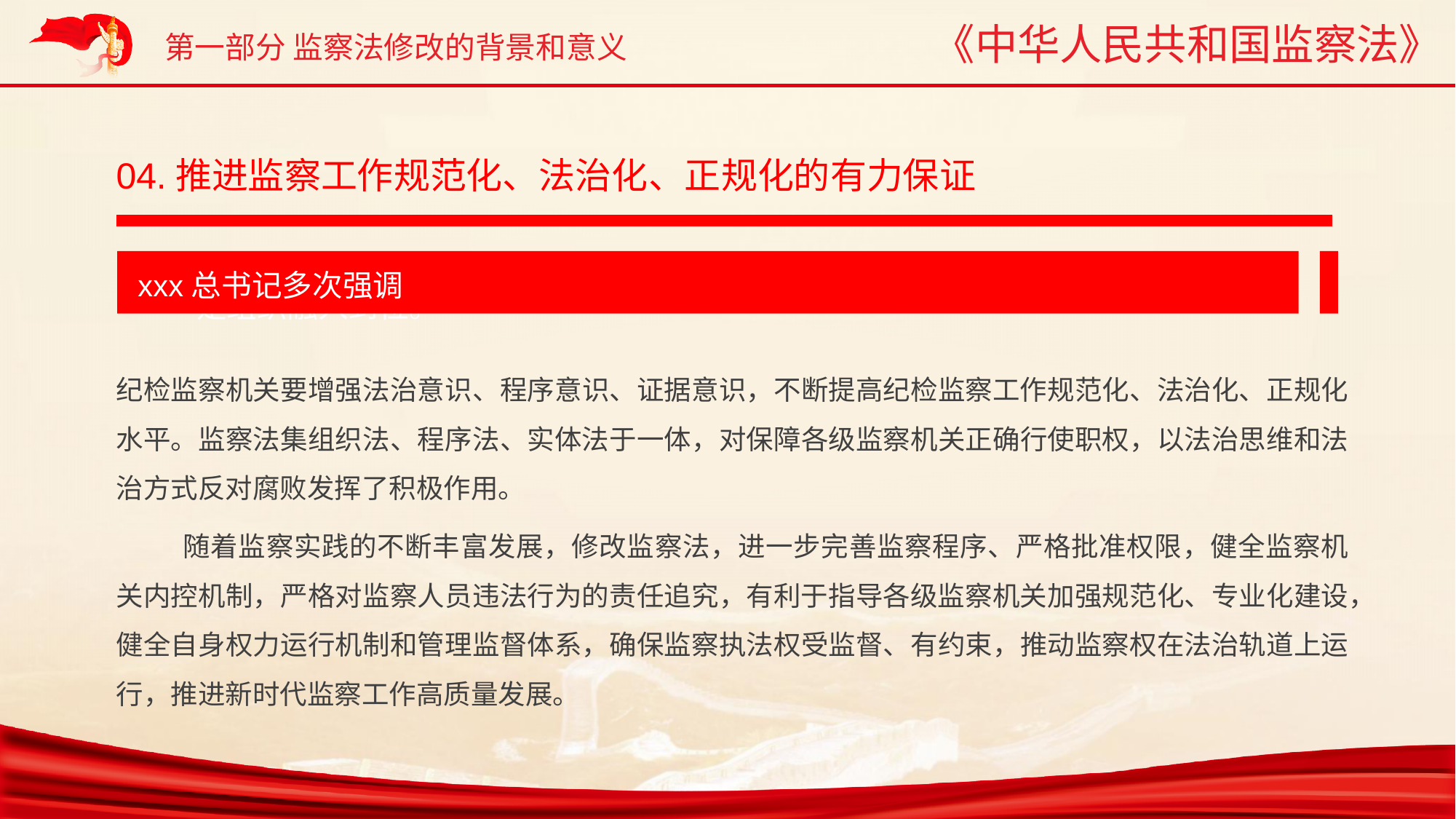

04.推进监察工作规范化、法治化、正规化的有力保证

xxx总书记多次强调
一是组织融入到位。
纪检监察机关要增强法治意识、程序意识、证据意识，不断提高纪检监察工作规范化、法治化、正规化水平。监察法集组织法、程序法、实体法于一体，对保障各级监察机关正确行使职权，以法治思维和法治方式反对腐败发挥了积极作用。
         随着监察实践的不断丰富发展，修改监察法，进一步完善监察程序、严格批准权限，健全监察机关内控机制，严格对监察人员违法行为的责任追究，有利于指导各级监察机关加强规范化、专业化建设，健全自身权力运行机制和管理监督体系，确保监察执法权受监督、有约束，推动监察权在法治轨道上运行，推进新时代监察工作高质量发展。